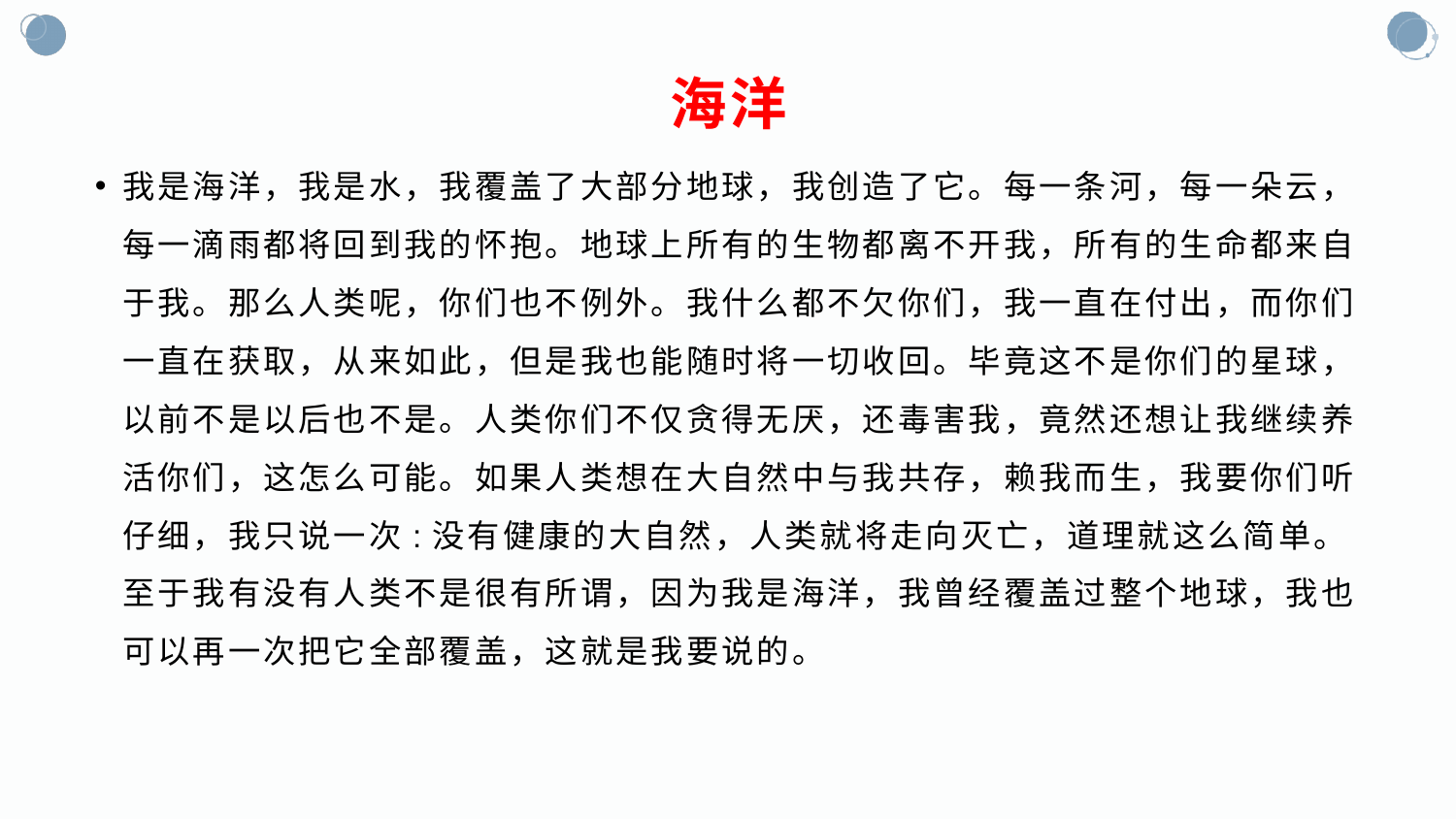

# 海洋
我是海洋，我是水，我覆盖了大部分地球，我创造了它。每一条河，每一朵云，每一滴雨都将回到我的怀抱。地球上所有的生物都离不开我，所有的生命都来自于我。那么人类呢，你们也不例外。我什么都不欠你们，我一直在付出，而你们一直在获取，从来如此，但是我也能随时将一切收回。毕竟这不是你们的星球，以前不是以后也不是。人类你们不仅贪得无厌，还毒害我，竟然还想让我继续养活你们，这怎么可能。如果人类想在大自然中与我共存，赖我而生，我要你们听仔细，我只说一次:没有健康的大自然，人类就将走向灭亡，道理就这么简单。至于我有没有人类不是很有所谓，因为我是海洋，我曾经覆盖过整个地球，我也可以再一次把它全部覆盖，这就是我要说的。